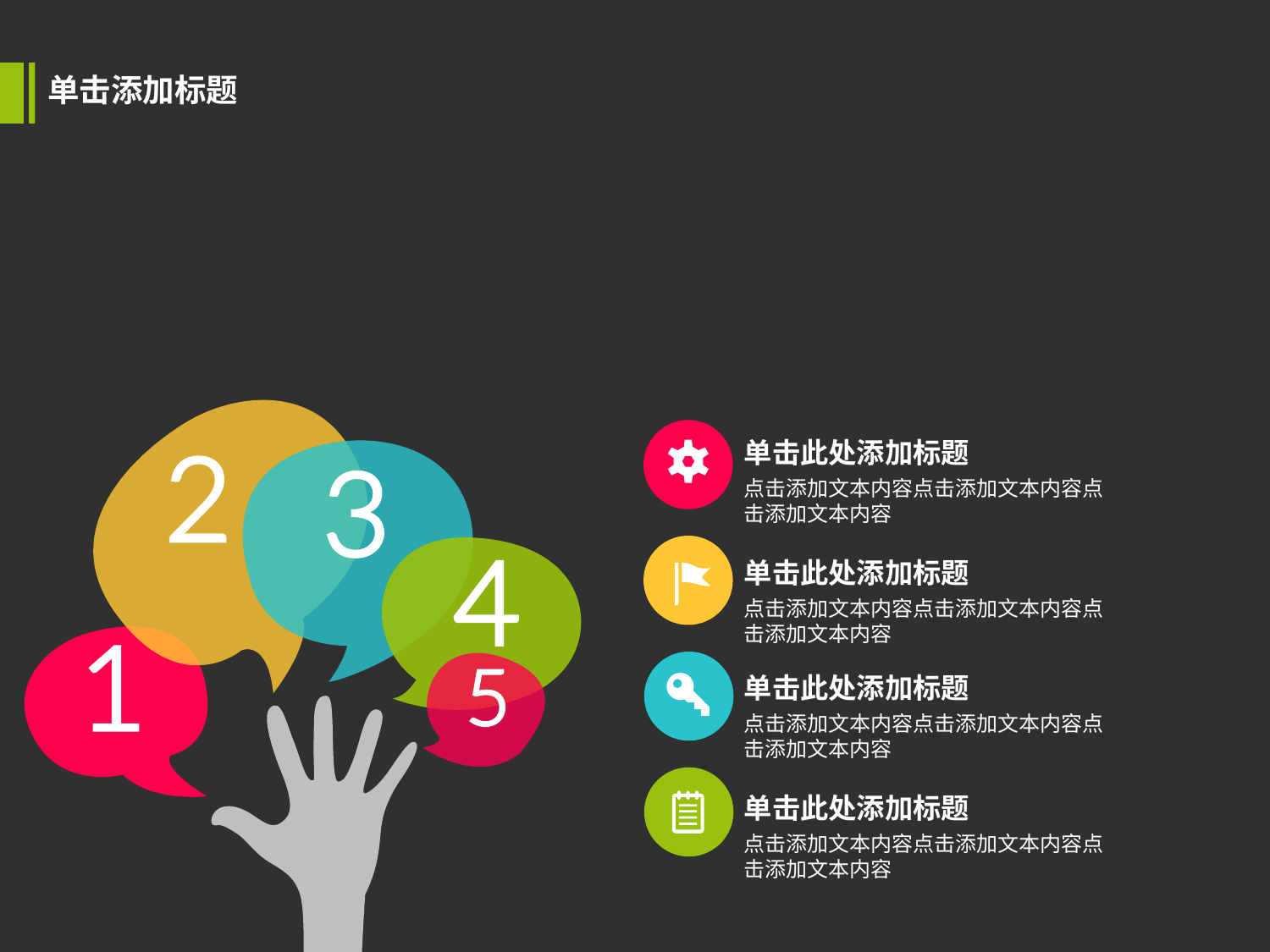

单击添加标题

2

3

4

1
5

单击此处添加标题
点击添加文本内容点击添加文本内容点击添加文本内容

单击此处添加标题
点击添加文本内容点击添加文本内容点击添加文本内容

单击此处添加标题
点击添加文本内容点击添加文本内容点击添加文本内容

单击此处添加标题
点击添加文本内容点击添加文本内容点击添加文本内容